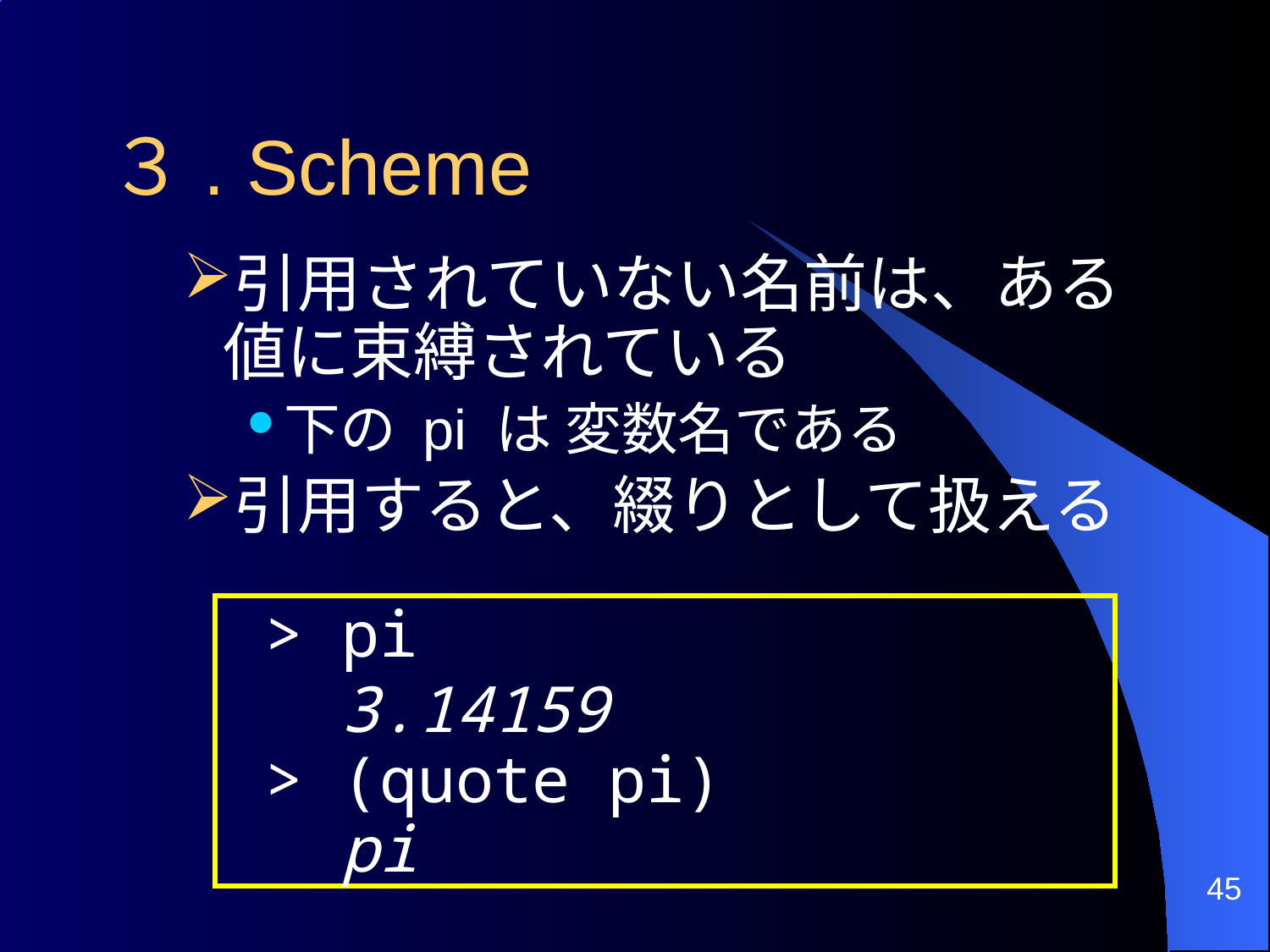

３. Scheme
引用されていない名前は、ある値に束縛されている
下の pi は 変数名である
引用すると、綴りとして扱える
 > pi
   3.14159
 > (quote pi)
   pi
45